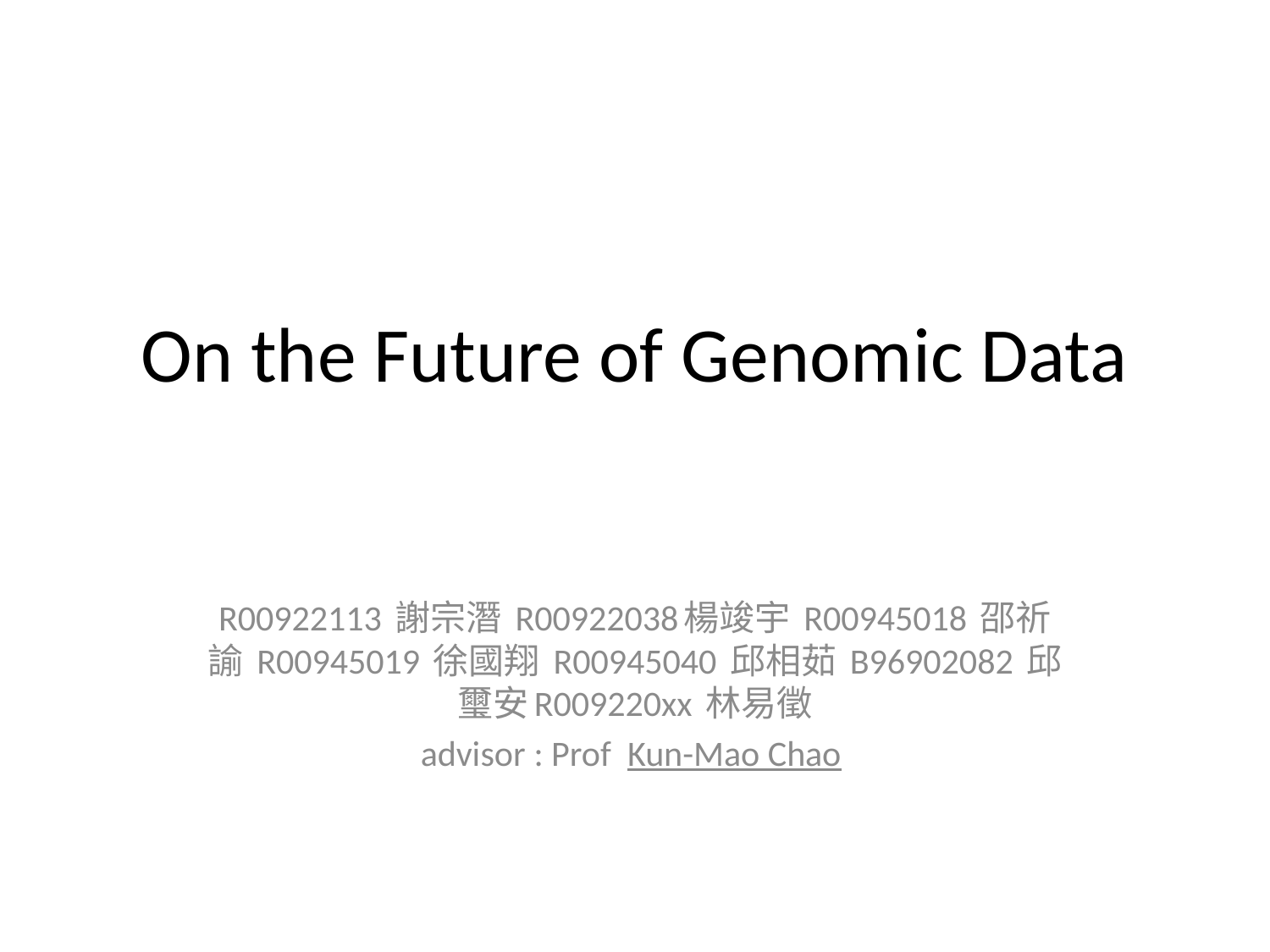

# On the Future of Genomic Data

R00922113 謝宗潛 R00922038楊竣宇 R00945018 邵祈諭 R00945019 徐國翔 R00945040 邱相茹 B96902082 邱璽安R009220xx 林易徵
advisor : Prof  Kun-Mao Chao